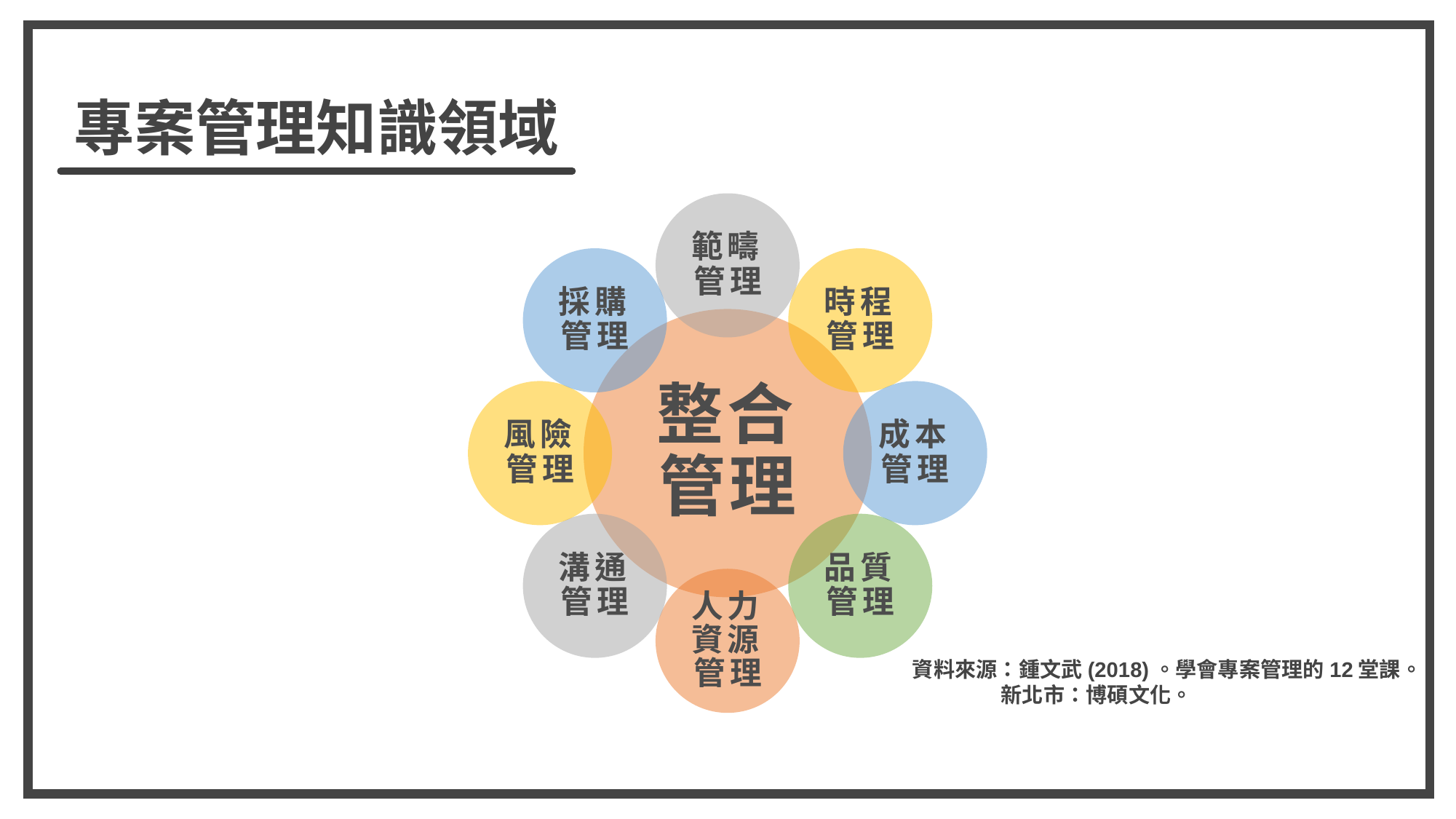

專案管理知識領域
整合管理
範疇管理
時程管理
成本管理
品質管理
人力資源管理
溝通管理
風險管理
採購管理
資料來源：鍾文武(2018)。學會專案管理的12堂課。
                 新北市：博碩文化。